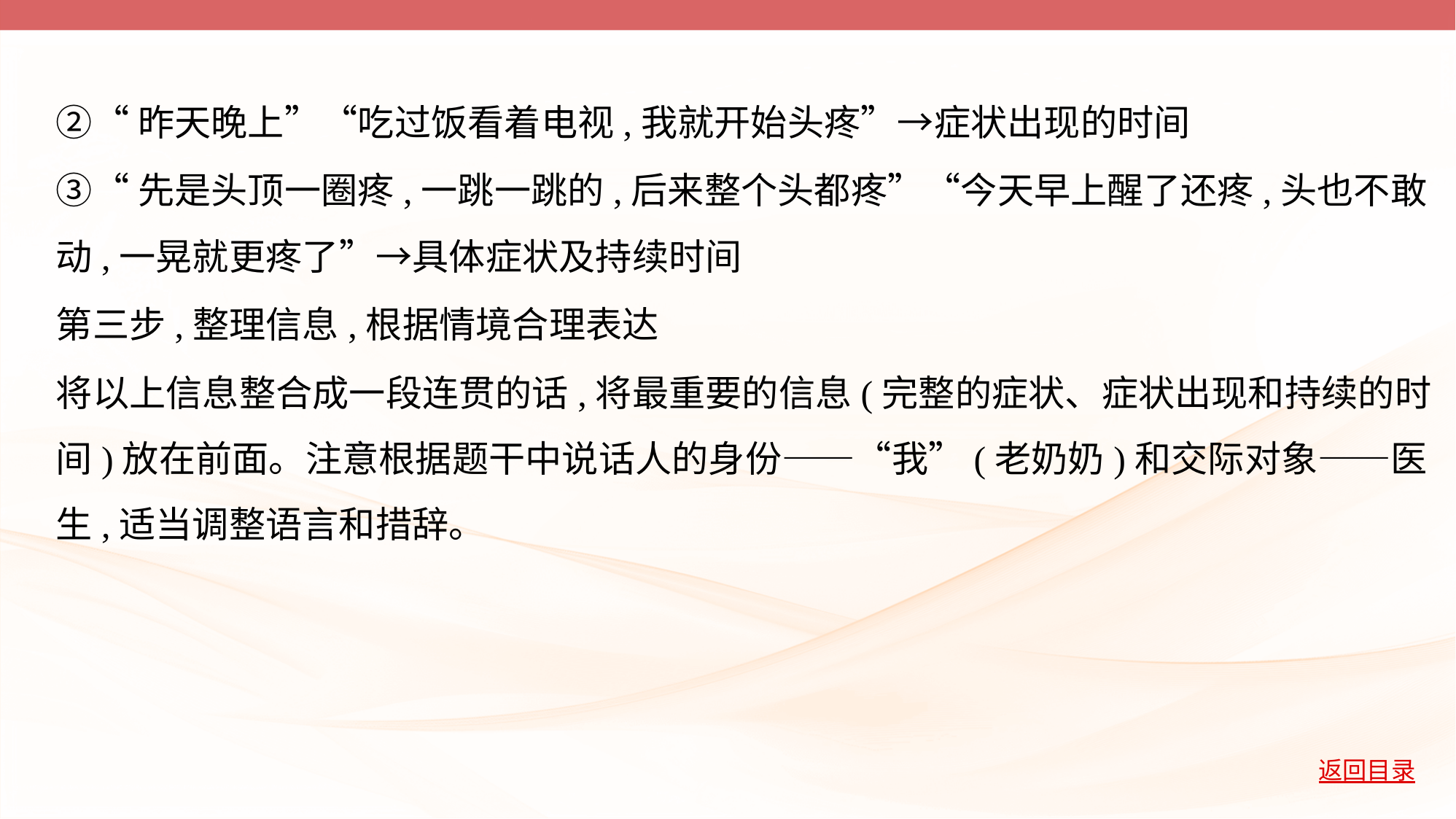

②“昨天晚上”“吃过饭看着电视,我就开始头疼”→症状出现的时间
③“先是头顶一圈疼,一跳一跳的,后来整个头都疼”“今天早上醒了还疼,头也不敢
动,一晃就更疼了”→具体症状及持续时间
第三步,整理信息,根据情境合理表达
将以上信息整合成一段连贯的话,将最重要的信息(完整的症状、症状出现和持续的时
间)放在前面。注意根据题干中说话人的身份——“我”(老奶奶)和交际对象——医
生,适当调整语言和措辞。